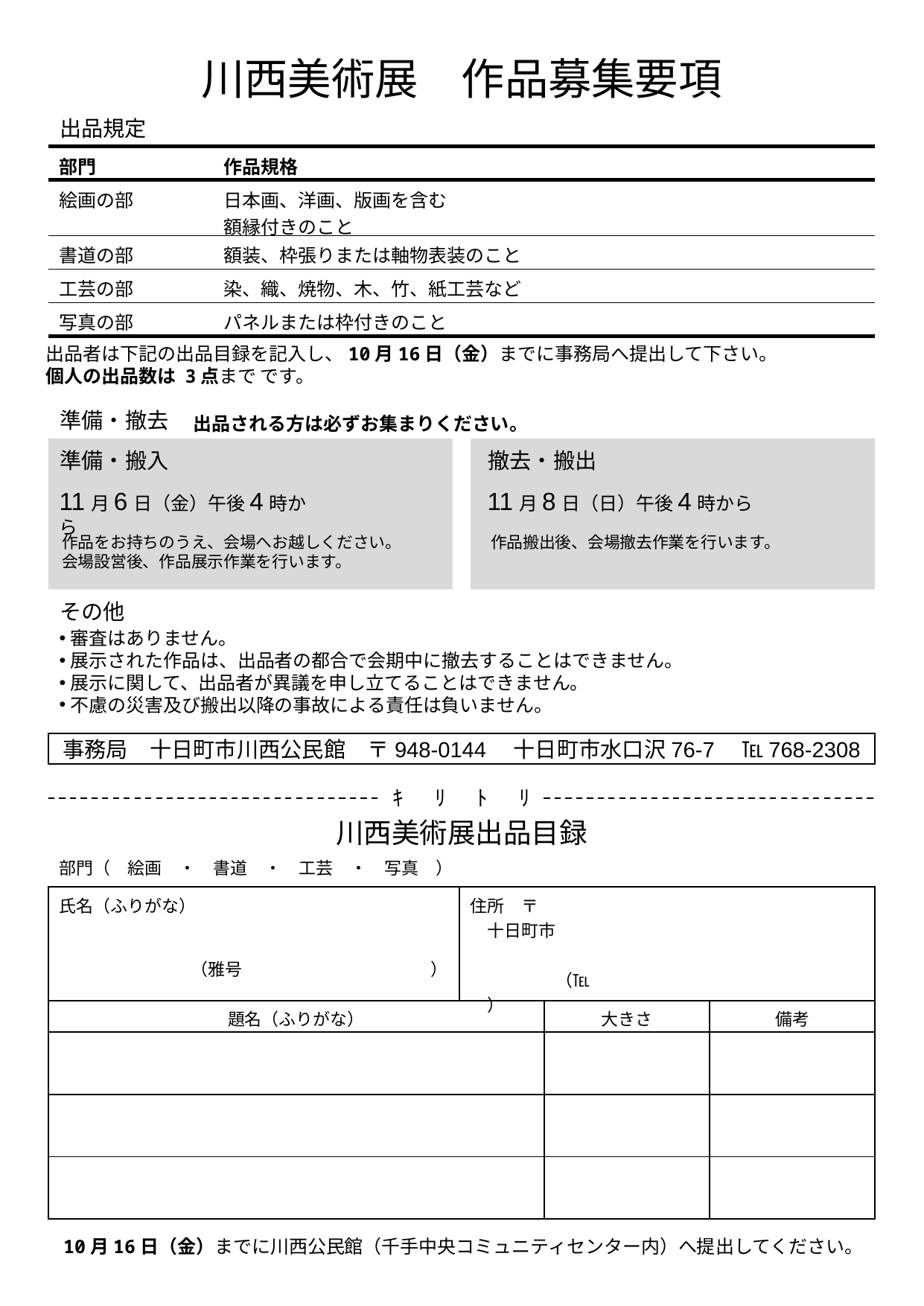

川西美術展　作品募集要項
出品規定
| 部門 | 作品規格 |
| --- | --- |
| 絵画の部 | 日本画、洋画、版画を含む 額縁付きのこと |
| 書道の部 | 額装、枠張りまたは軸物表装のこと |
| 工芸の部 | 染、織、焼物、木、竹、紙工芸など |
| 写真の部 | パネルまたは枠付きのこと |
出品者は下記の出品目録を記入し、10月16日（金）までに事務局へ提出して下さい。
個人の出品数は 3点まで です。
準備・撤去
出品される方は必ずお集まりください。

準備・搬入
撤去・搬出
11月8日（日）午後4時から
11月6日（金）午後4時から
作品をお持ちのうえ、会場へお越しください。
会場設営後、作品展示作業を行います。
作品搬出後、会場撤去作業を行います。
その他
審査はありません。
展示された作品は、出品者の都合で会期中に撤去することはできません。
展示に関して、出品者が異議を申し立てることはできません。
不慮の災害及び搬出以降の事故による責任は負いません。
事務局　十日町市川西公民館　〒948-0144　十日町市水口沢76-7　℡768-2308
ｷﾘﾄﾘ
川西美術展出品目録
部門（　絵画　・　書道　・　工芸　・　写真　）
| 氏名（ふりがな） （雅号　　　　　　　　　　　） | 住所　〒 　十日町市 　　　 　　　　　（℡　　　　　　　　　　　　　　　　） |  |  |
| --- | --- | --- | --- |
| 題名（ふりがな） |  | 大きさ | 備考 |
|  |  |  |  |
|  |  |  |  |
|  |  |  |  |
10月16日（金）までに川西公民館（千手中央コミュニティセンター内）へ提出してください。